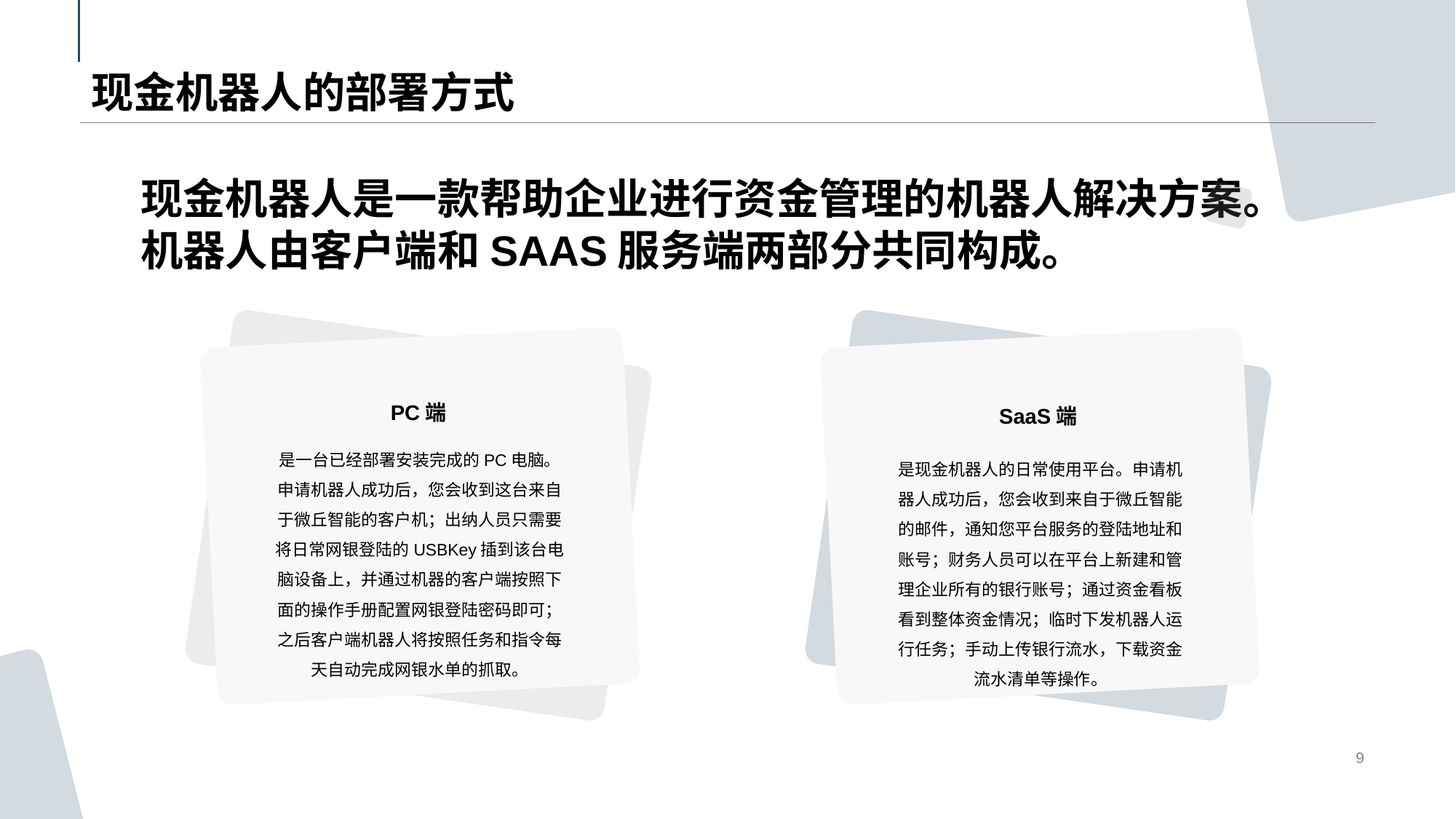

现金机器人是一款帮助企业进行资金管理的机器人解决方案。
机器人由客户端和SAAS服务端两部分共同构成。

PC端
是一台已经部署安装完成的PC电脑。申请机器人成功后，您会收到这台来自于微丘智能的客户机；出纳人员只需要将日常网银登陆的USBKey插到该台电脑设备上，并通过机器的客户端按照下面的操作手册配置网银登陆密码即可；之后客户端机器人将按照任务和指令每天自动完成网银水单的抓取。

SaaS端
是现金机器人的日常使用平台。申请机器人成功后，您会收到来自于微丘智能的邮件，通知您平台服务的登陆地址和账号；财务人员可以在平台上新建和管理企业所有的银行账号；通过资金看板看到整体资金情况；临时下发机器人运行任务；手动上传银行流水，下载资金流水清单等操作。

# 现金机器人的部署方式
9